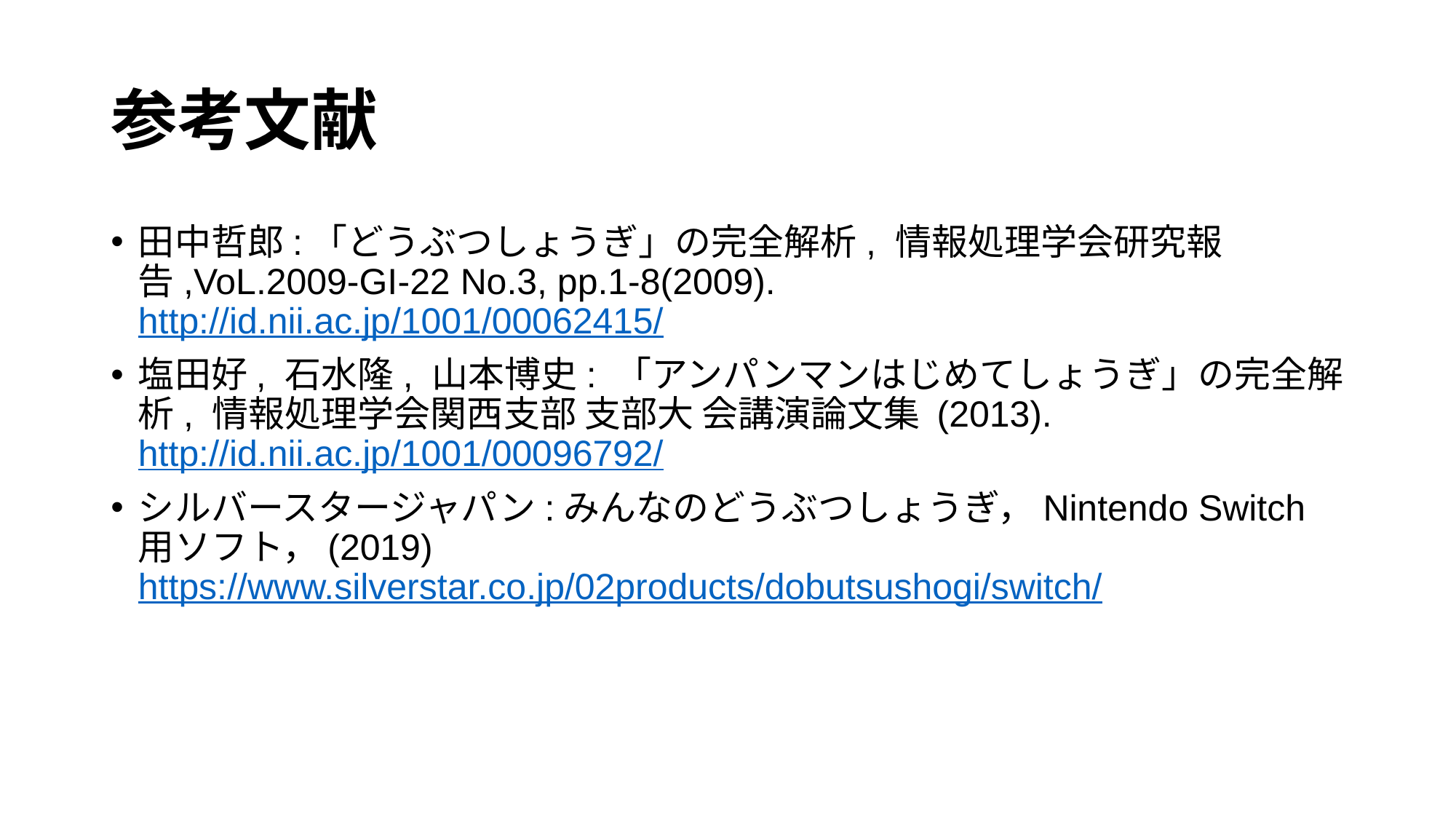

# 参考文献
田中哲郎:「どうぶつしょうぎ」の完全解析, 情報処理学会研究報告,VoL.2009-GI-22 No.3, pp.1-8(2009).
http://id.nii.ac.jp/1001/00062415/
塩田好, 石水隆, 山本博史: 「アンパンマンはじめてしょうぎ」の完全解析, 情報処理学会関西支部 支部大 会講演論文集 (2013).
http://id.nii.ac.jp/1001/00096792/
シルバースタージャパン:みんなのどうぶつしょうぎ，Nintendo Switch 用ソフト，(2019)
https://www.silverstar.co.jp/02products/dobutsushogi/switch/